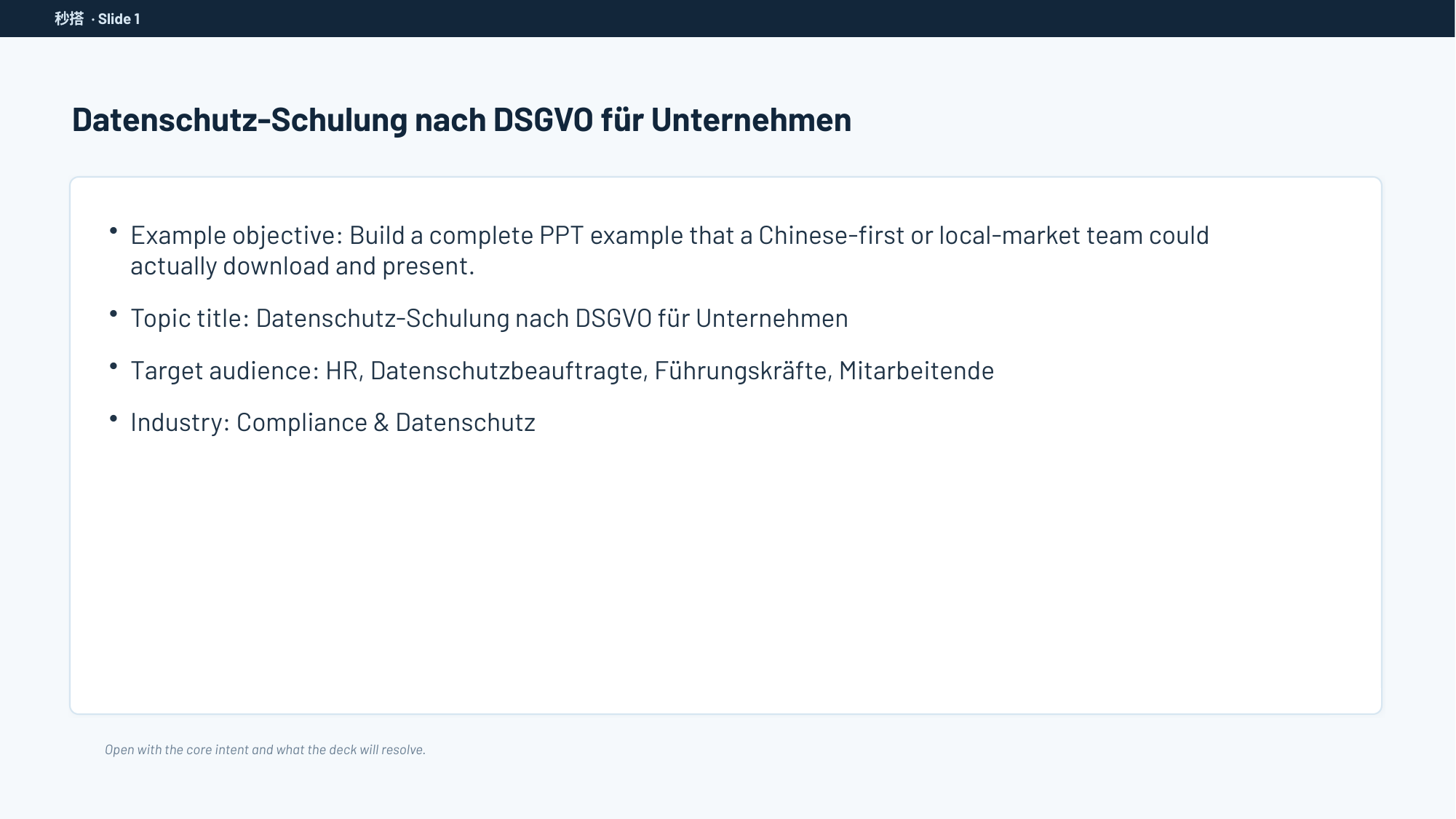

秒搭 · Slide 1
Datenschutz-Schulung nach DSGVO für Unternehmen

Example objective: Build a complete PPT example that a Chinese-first or local-market team could actually download and present.
Topic title: Datenschutz-Schulung nach DSGVO für Unternehmen
Target audience: HR, Datenschutzbeauftragte, Führungskräfte, Mitarbeitende
Industry: Compliance & Datenschutz
Open with the core intent and what the deck will resolve.